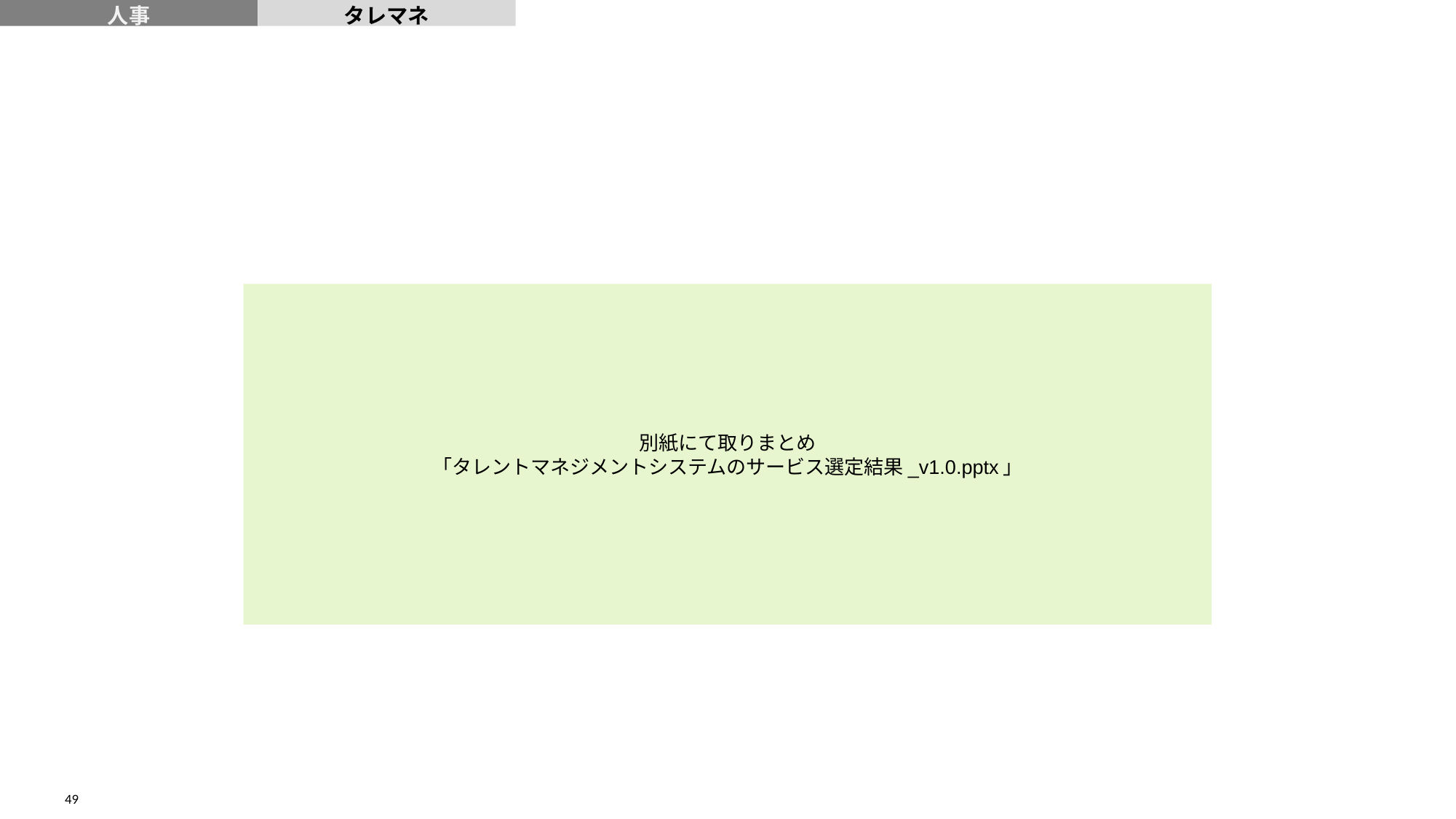

人事
タレマネ
別紙にて取りまとめ
「タレントマネジメントシステムのサービス選定結果_v1.0.pptx」
49